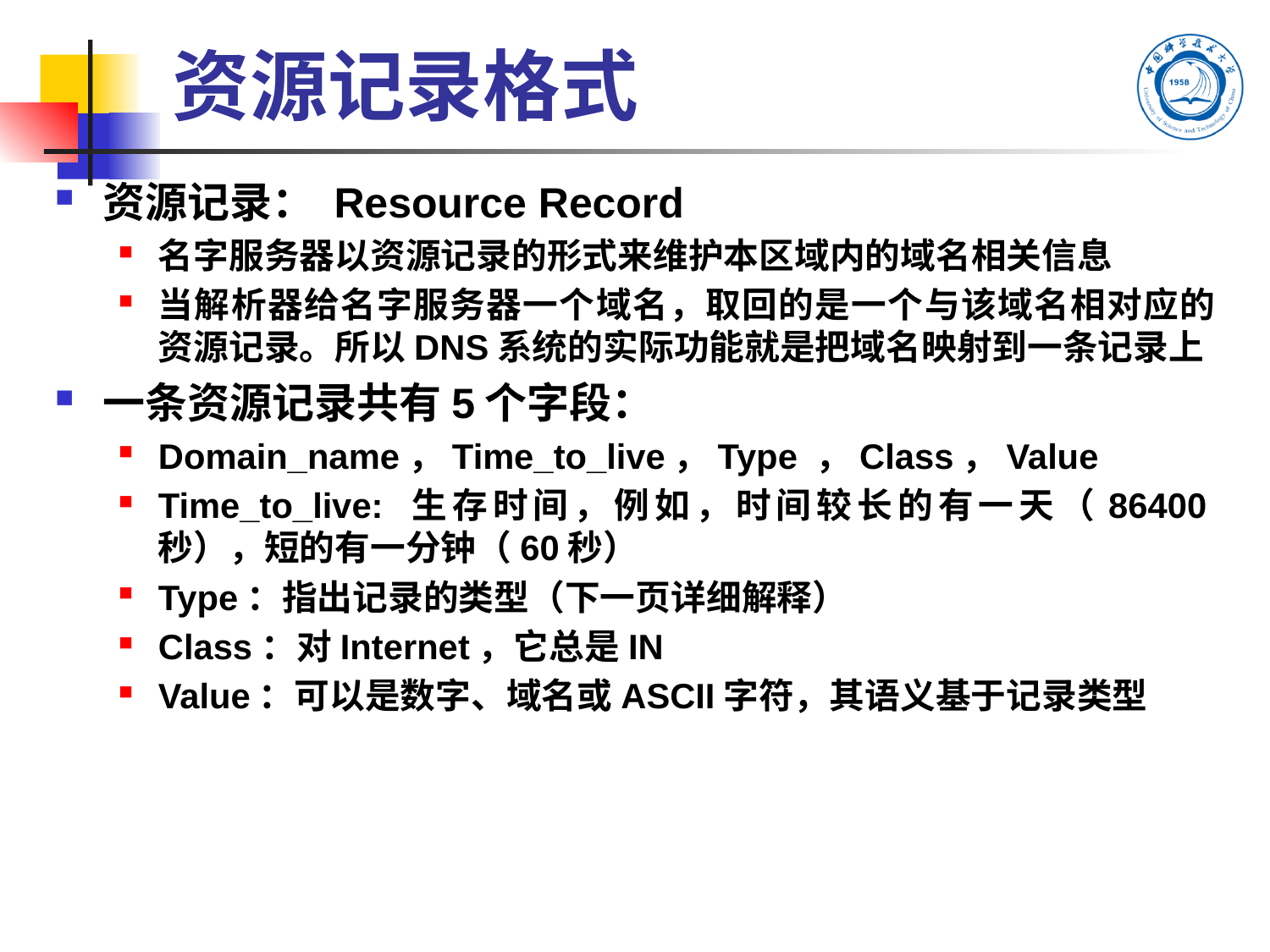

# 资源记录格式
资源记录： Resource Record
名字服务器以资源记录的形式来维护本区域内的域名相关信息
当解析器给名字服务器一个域名，取回的是一个与该域名相对应的资源记录。所以DNS系统的实际功能就是把域名映射到一条记录上
一条资源记录共有5个字段：
Domain_name，Time_to_live，Type ，Class，Value
Time_to_live: 生存时间，例如，时间较长的有一天（86400秒），短的有一分钟（60秒）
Type：指出记录的类型（下一页详细解释）
Class：对Internet，它总是IN
Value：可以是数字、域名或ASCII字符，其语义基于记录类型